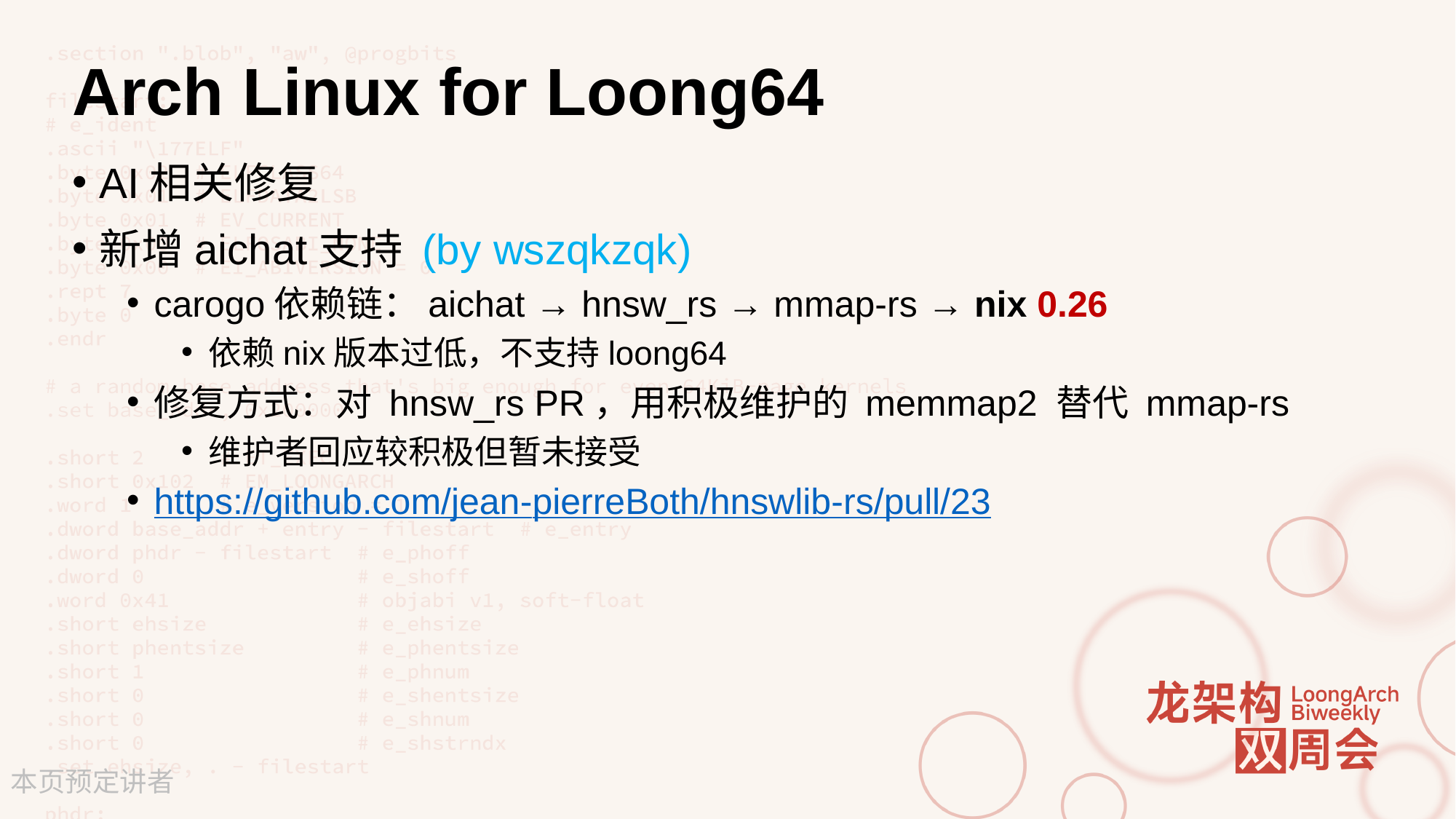

# Arch Linux for Loong64
AI相关修复
新增aichat支持 (by wszqkzqk)
carogo依赖链：aichat → hnsw_rs → mmap-rs → nix 0.26
依赖nix版本过低，不支持loong64
修复方式：对 hnsw_rs PR，用积极维护的 memmap2 替代 mmap-rs
维护者回应较积极但暂未接受
https://github.com/jean-pierreBoth/hnswlib-rs/pull/23